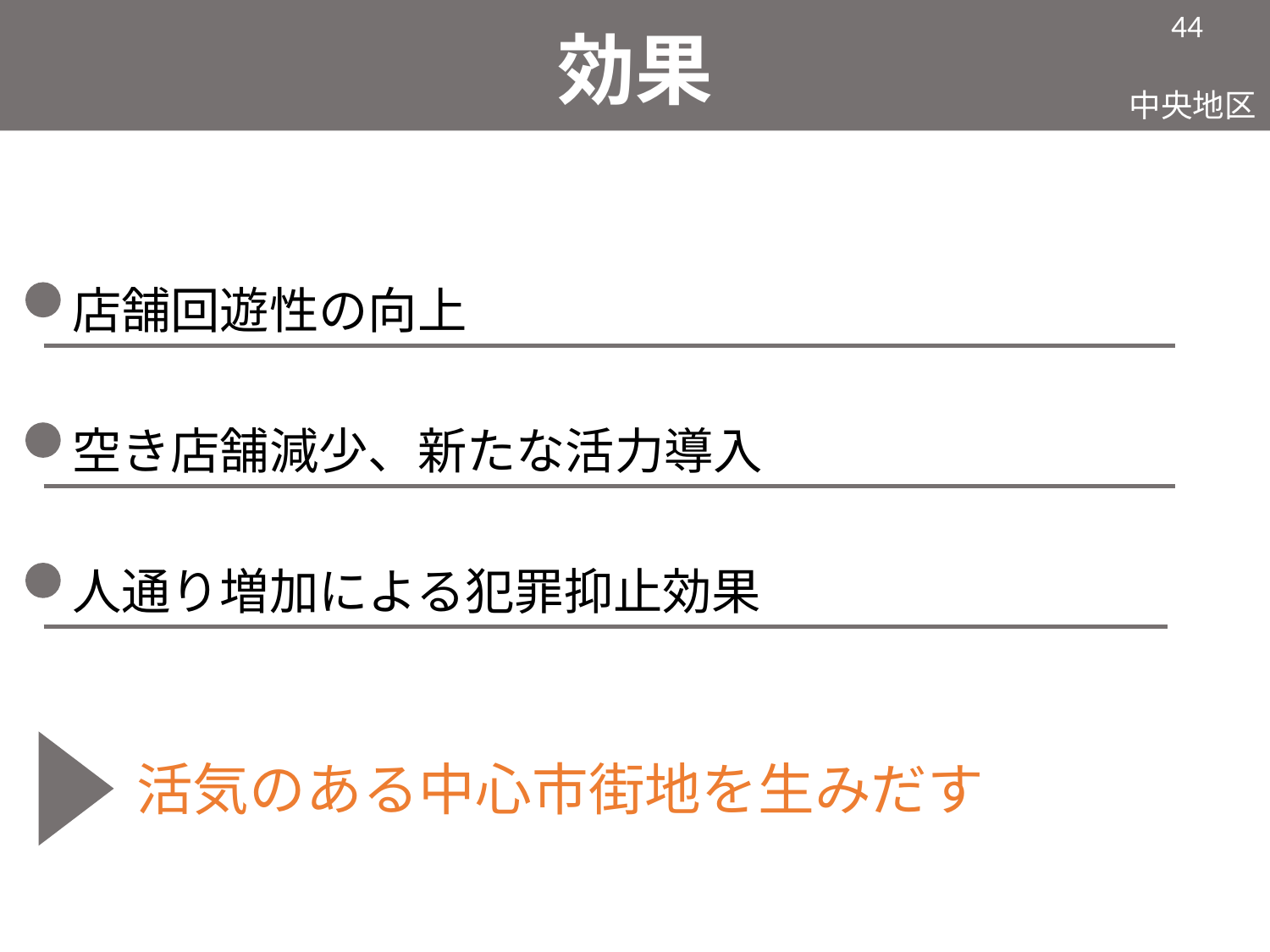

効果
店舗回遊性の向上

空き店舗減少、新たな活力導入

人通り増加による犯罪抑止効果

活気のある中心市街地を生みだす